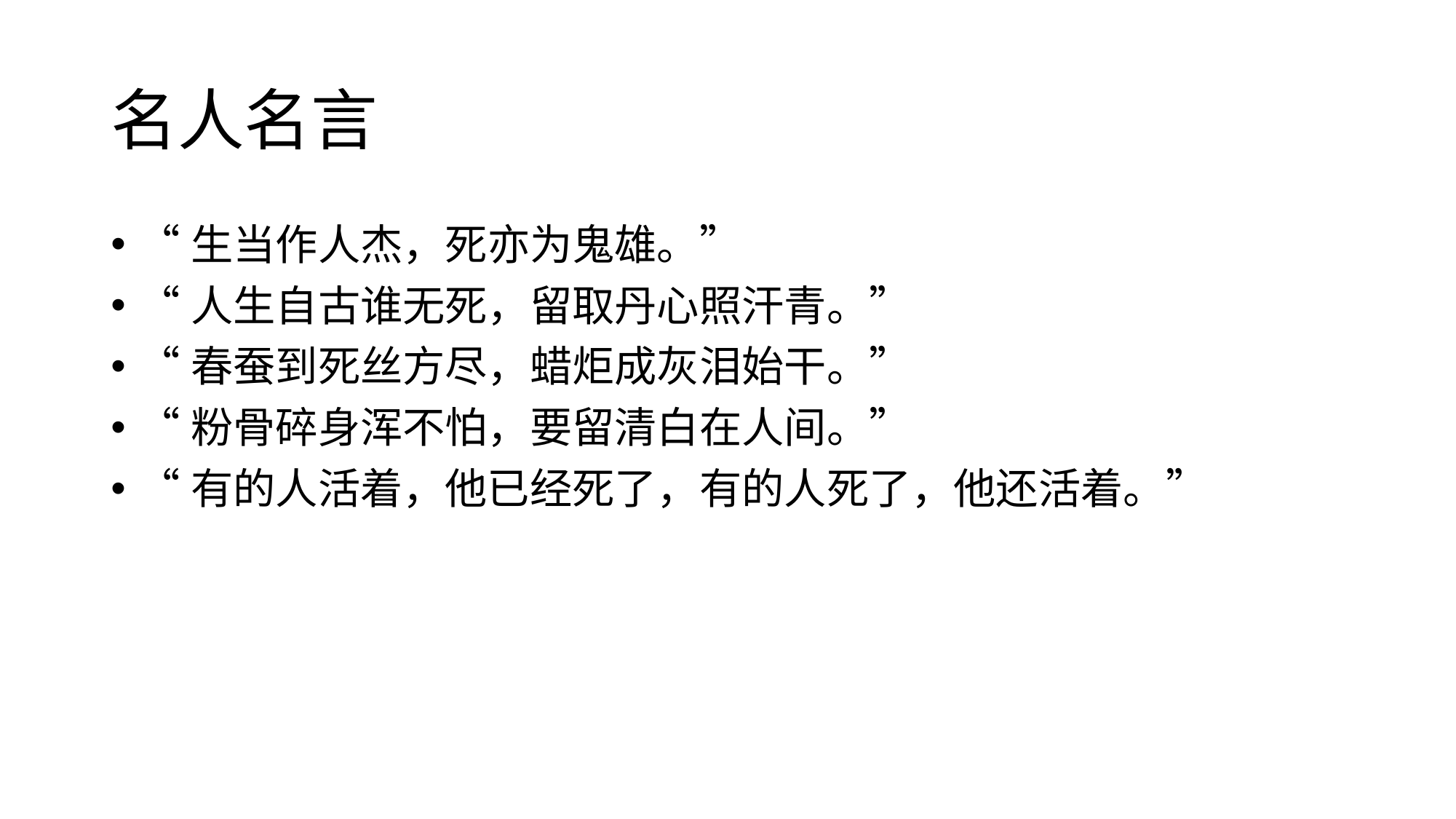

# 名人名言
“生当作人杰，死亦为鬼雄。”
“人生自古谁无死，留取丹心照汗青。”
“春蚕到死丝方尽，蜡炬成灰泪始干。”
“粉骨碎身浑不怕，要留清白在人间。”
“有的人活着，他已经死了，有的人死了，他还活着。”